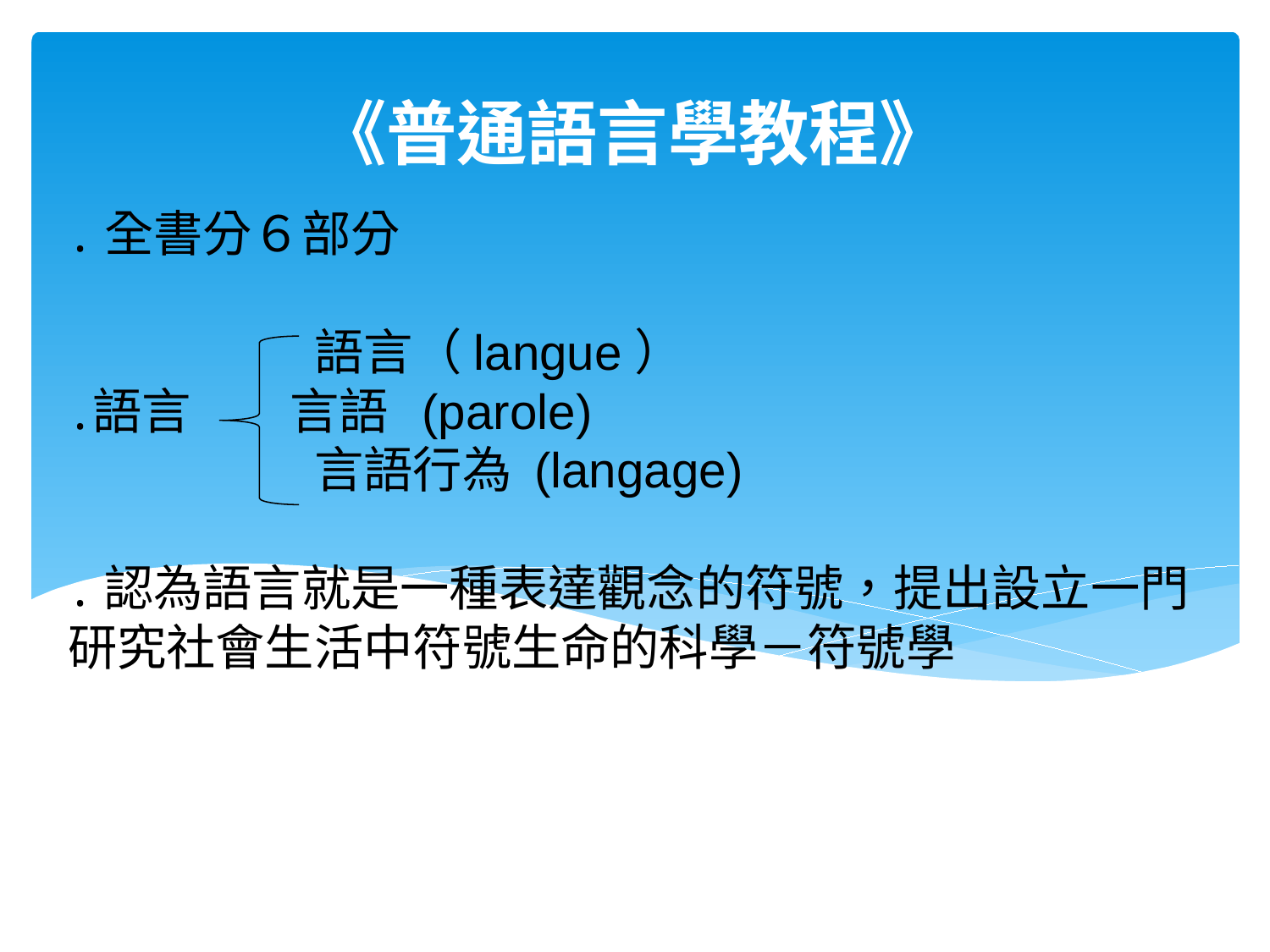

《普通語言學教程》
# ․全書分６部分 　　　　　語言（langue） ․語言　　言語  (parole) 　　　　　言語行為 (langage) ․認為語言就是一種表達觀念的符號，提出設立一門研究社會生活中符號生命的科學－符號學